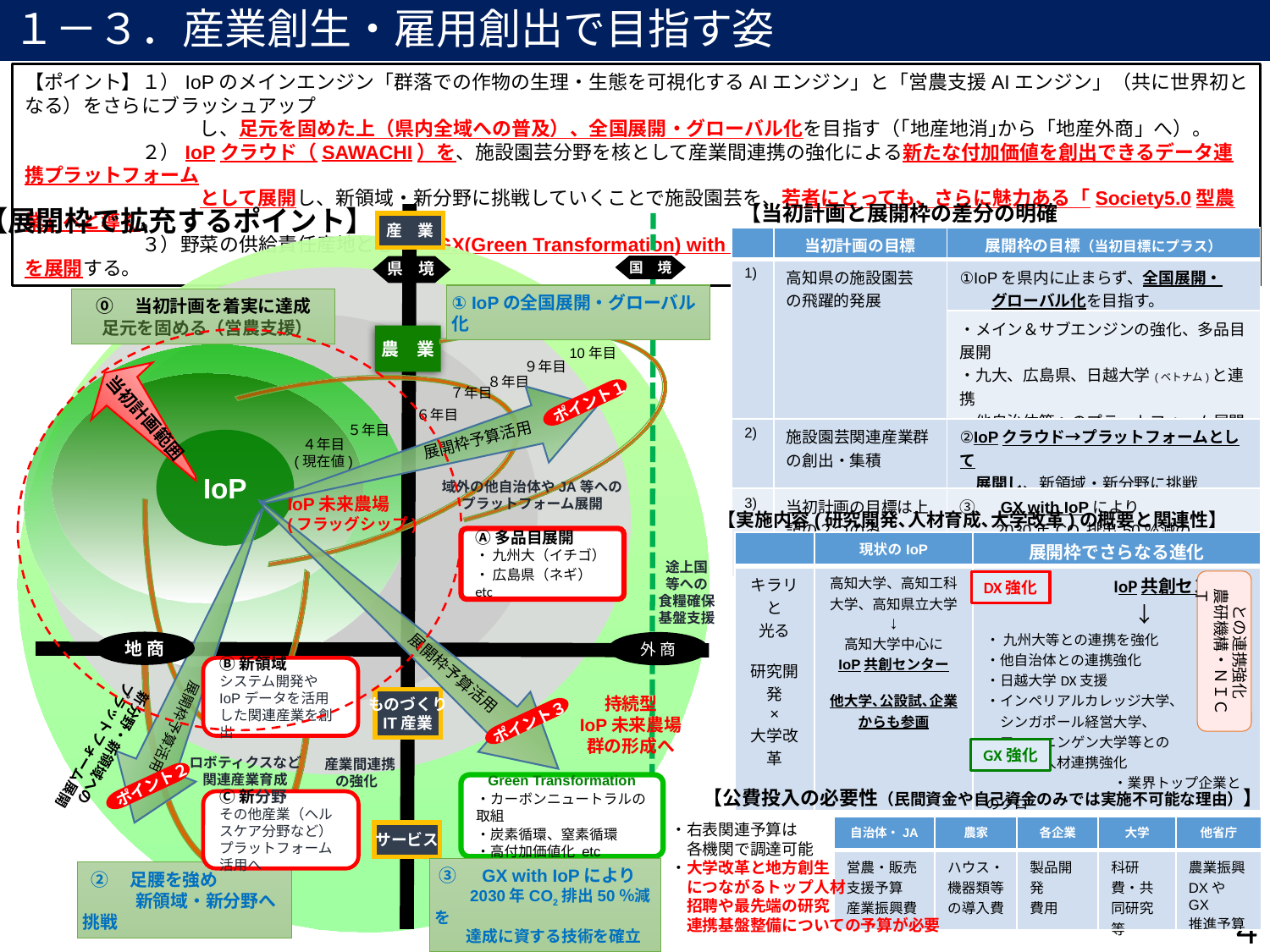

# １－３．産業創生・雇用創出で目指す姿
加速化予算活用

⓪　当初計画を着実に達成
 足元を固める（営農支援）

10年目
農　業
９年目

８年目
７年目

６年目

５年目
４年目
(現在値)

展開枠予算活用
IoP

域外の他自治体やJA等への
プラットフォーム展開

Ⓐ多品目展開
・ 九州大（イチゴ）

・ 広島県（ネギ）　etc
途上国
等への
食糧確保
基盤支援

Ⓑ新領域
システム開発やIoPデータを活用した関連産業を創出
展開枠予算活用
ものづくり
IT産業

ロボティクスなど
関連産業育成
Green Transformation

・カーボンニュートラルの取組

・炭素循環、窒素循環
・高付加価値化 etc
Ⓒ新分野
その他産業（ヘルスケア分野など）プラットフォーム活用へ
サービス
  ②　足腰を強め
　　　新領域・新分野へ挑戦
【ポイント】１）IoPのメインエンジン「群落での作物の生理・生態を可視化するAIエンジン」と「営農支援AIエンジン」（共に世界初となる）をさらにブラッシュアップ
　　　　　　　　　し、足元を固めた上（県内全域への普及）、全国展開・グローバル化を目指す（｢地産地消｣から「地産外商」へ）。
　　　　　　２）IoPクラウド（SAWACHI）を、施設園芸分野を核として産業間連携の強化による新たな付加価値を創出できるデータ連携プラットフォーム
　　　　　　　　　として展開し、新領域・新分野に挑戦していくことで施設園芸を、若者にとっても、さらに魅力ある「Society5.0型農業」へと導く。
　　　　　　３）野菜の供給責任産地として、GX(Green Transformation) with IoPを確立し、次世代につなぐ「持続型IoP未来農場群」を展開する。
【当初計画と展開枠の差分の明確性】
【展開枠で拡充するポイント】
産　業
|  | 当初計画の目標 | 展開枠の目標（当初目標にプラス） |
| --- | --- | --- |
| 1) | 高知県の施設園芸 の飛躍的発展 | ①IoPを県内に止まらず、全国展開・ 　　グローバル化を目指す。 |
|  |  | ・メイン＆サブエンジンの強化、多品目展開 ・九大、広島県、日越大学(ベトナム)と連携 ・他自治体等へのプラットフォーム展開 |
| 2) | 施設園芸関連産業群の創出・集積 | ②IoPクラウド→プラットフォームとして 　展開し、新領域・新分野に挑戦 |
| 3) | 当初計画の目標は上記の２つのみ。 (GXについて未設定) | ③　GX with IoPにより 　　2030年CO2排出50％減の　 　　達成に資する技術を確立 |
県　境

国　境

① IoPの全国展開・グローバル化

ポイント１

当初計画範囲
IoP未来農場
(フラッグシップ)
【実施内容(研究開発､人材育成､大学改革)の概要と関連性】
|  | 現状のIoP | 展開枠でさらなる進化 |
| --- | --- | --- |
| キラリと 光る 研究開発 × 大学改革 | 高知大学、高知工科大学、高知県立大学 ↓ 高知大学中心に IoP共創センター 他大学､公設試､企業 からも参画 | IoP共創センター 　　　　　　　↓ ・ 九州大等との連携を強化 ・他自治体との連携強化　 ・日越大学DX支援 ・インペリアルカレッジ大学、 　シンガポール経営大学、 　ワーヘニンゲン大学等との 　トップ人材連携強化 　　　　　　　　　・業界トップ企業とのクロ 　　　　　　　　　　アポ、共同研究強化 |

DX強化
　との連携強化
農研機構・ＮＩＣＴ
地 商
外 商
展開枠予算活用
新分野・新領域への
プラットフォーム展開
持続型
IoP未来農場
群の形成へ
ポイント３

GX強化
 産業間連携
の強化
ポイント２

【公費投入の必要性（民間資金や自己資金のみでは実施不可能な理由）】
・右表関連予算は
　各機関で調達可能
・大学改革と地方創生
　につながるトップ人材
　招聘や最先端の研究
　連携基盤整備についての予算が必要
| 自治体・JA | 農家 | 各企業 | 大学 | 他省庁 |
| --- | --- | --- | --- | --- |
| 営農・販売 支援予算 産業振興費 | ハウス・機器類等の導入費 | 製品開発 費用 | 科研費・共同研究等 | 農業振興 DXやGX 推進予算 |
 ③　GX with IoPにより
　　2030年CO2排出50％減を
　　達成に資する技術を確立
4
4